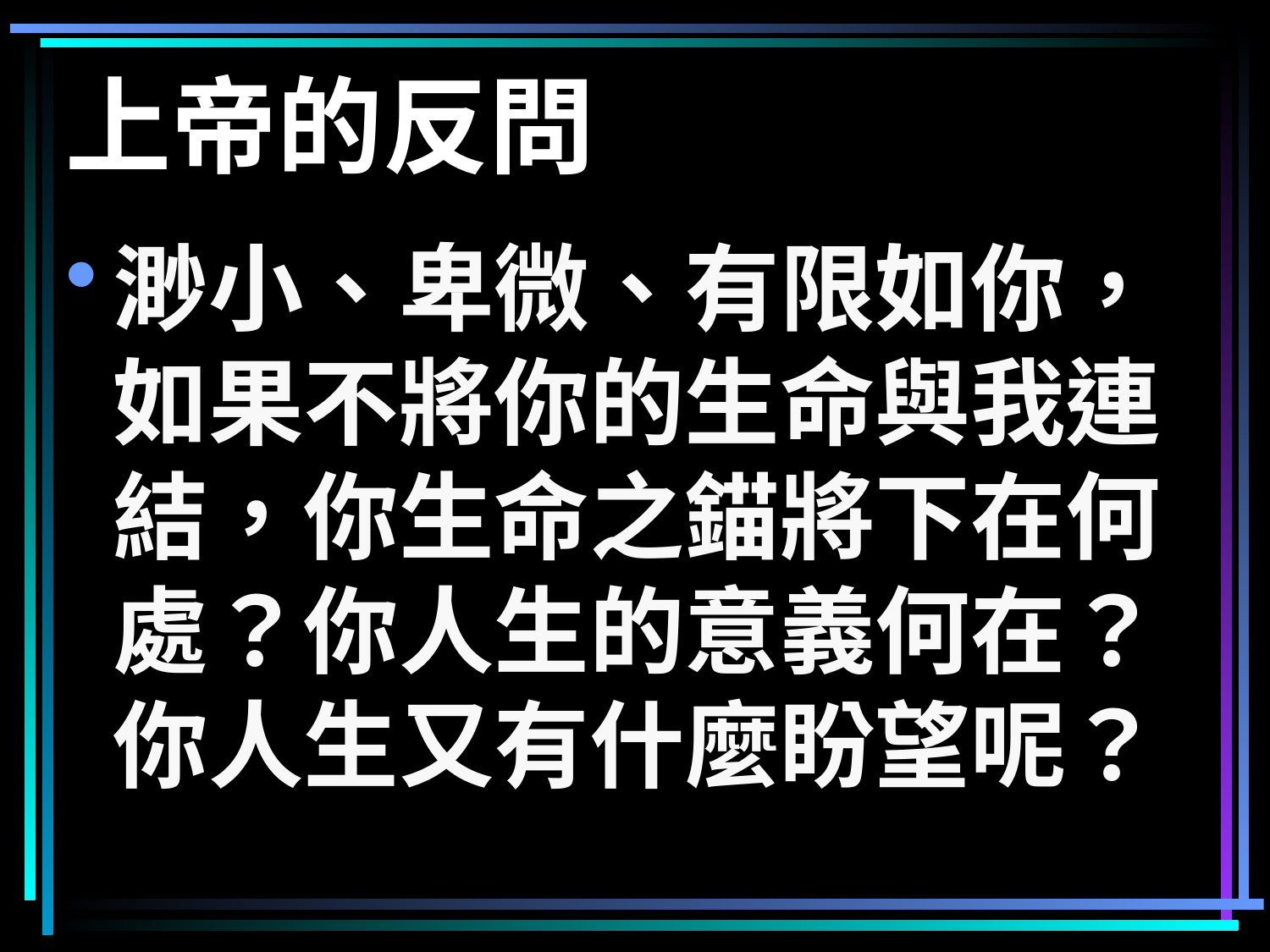

# 上帝的反問
渺小、卑微、有限如你，如果不將你的生命與我連結，你生命之錨將下在何處？你人生的意義何在？你人生又有什麼盼望呢？